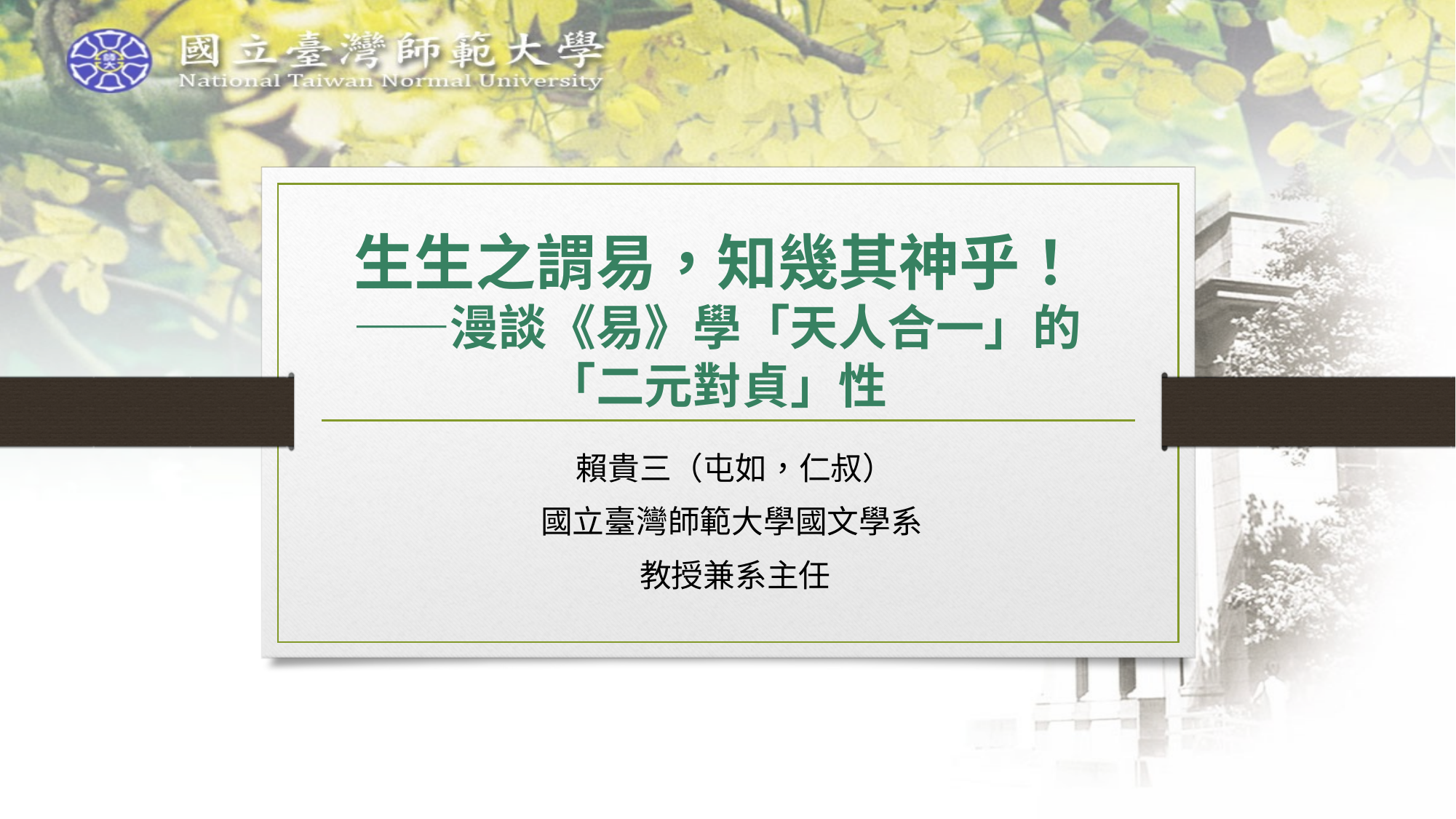

# 生生之謂易，知幾其神乎！ ——漫談《易》學「天人合一」的 「二元對貞」性
賴貴三（屯如，仁叔）
國立臺灣師範大學國文學系
教授兼系主任